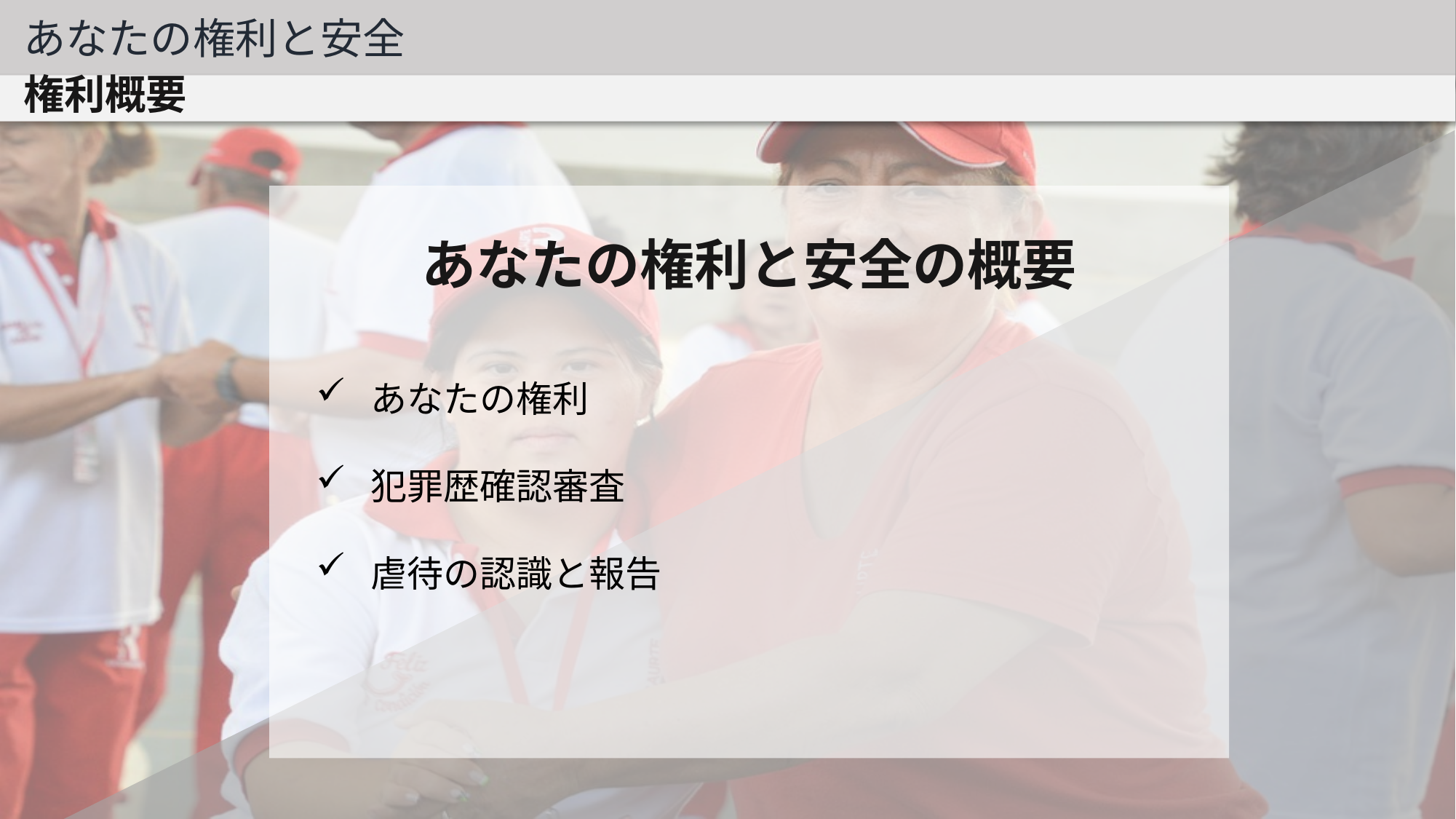

あなたの権利と安全
権利概要

あなたの権利と安全の概要
あなたの権利

犯罪歴確認審査

虐待の認識と報告